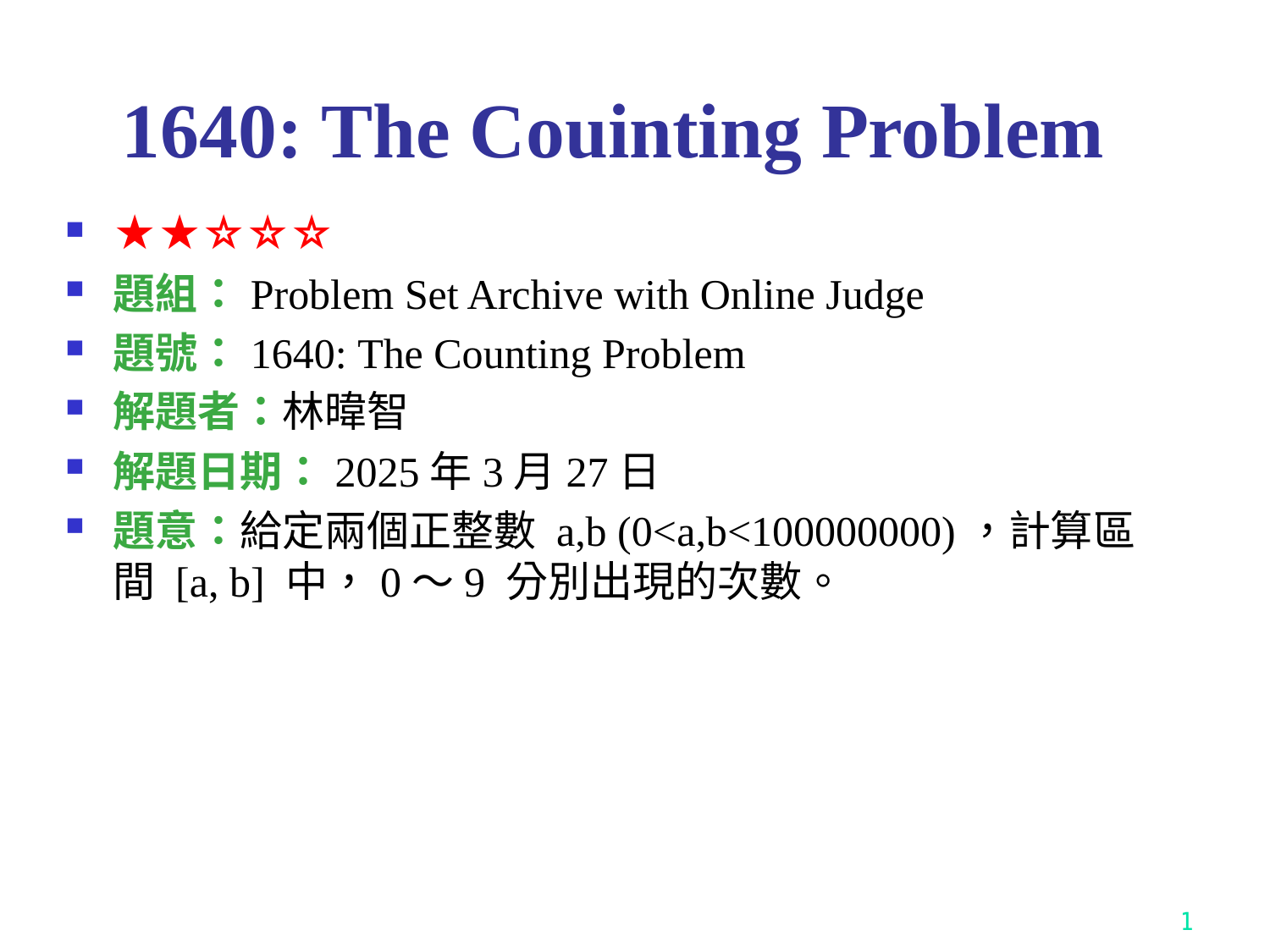

# 1640: The Couinting Problem
★★☆☆☆
題組：Problem Set Archive with Online Judge
題號：1640: The Counting Problem
解題者：林暐智
解題日期：2025年3月27日
題意：給定兩個正整數 a,b (0<a,b<100000000)，計算區間 [a, b] 中，0～9 分別出現的次數。
1